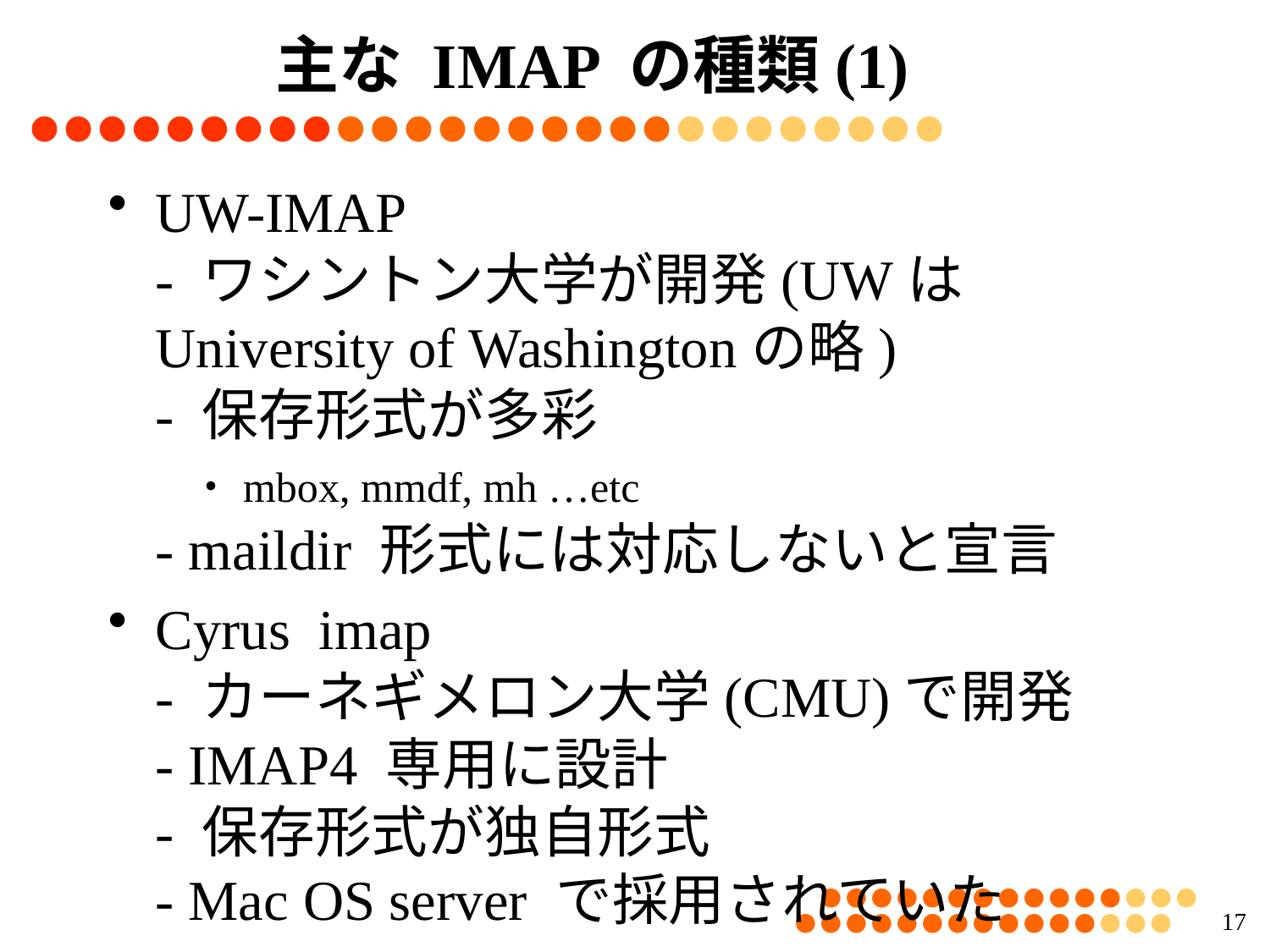

# 主な IMAP の種類(1)
UW-IMAP
- ワシントン大学が開発(UWはUniversity of Washingtonの略)
- 保存形式が多彩
   ・mbox, mmdf, mh …etc
- maildir 形式には対応しないと宣言
Cyrus  imap
- カーネギメロン大学(CMU)で開発
- IMAP4 専用に設計
- 保存形式が独自形式
- Mac OS server で採用されていた
17